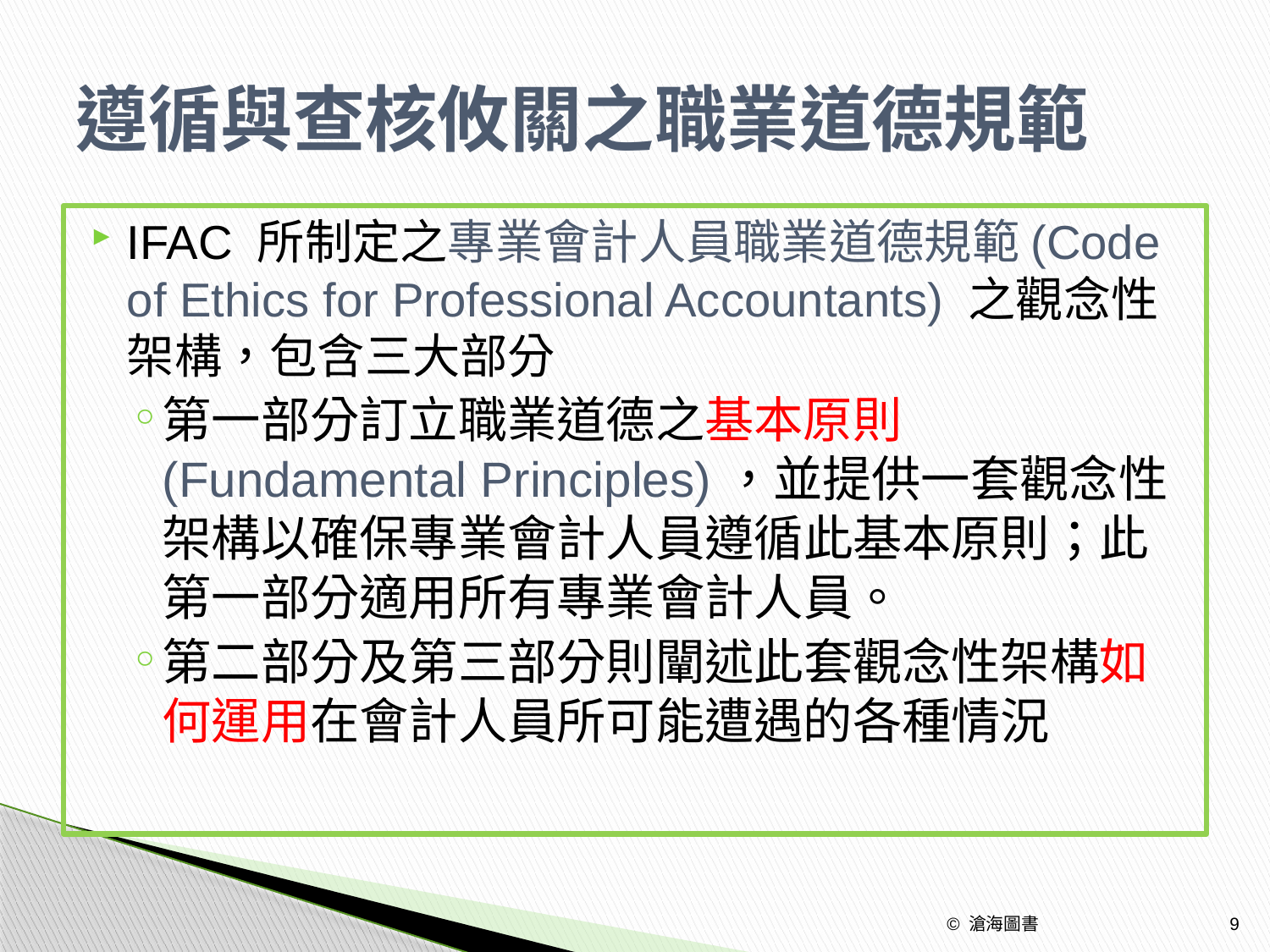

# 遵循與查核攸關之職業道德規範
IFAC 所制定之專業會計人員職業道德規範(Code of Ethics for Professional Accountants) 之觀念性架構，包含三大部分
第一部分訂立職業道德之基本原則(Fundamental Principles)，並提供一套觀念性架構以確保專業會計人員遵循此基本原則；此第一部分適用所有專業會計人員。
第二部分及第三部分則闡述此套觀念性架構如何運用在會計人員所可能遭遇的各種情況
© 滄海圖書
9